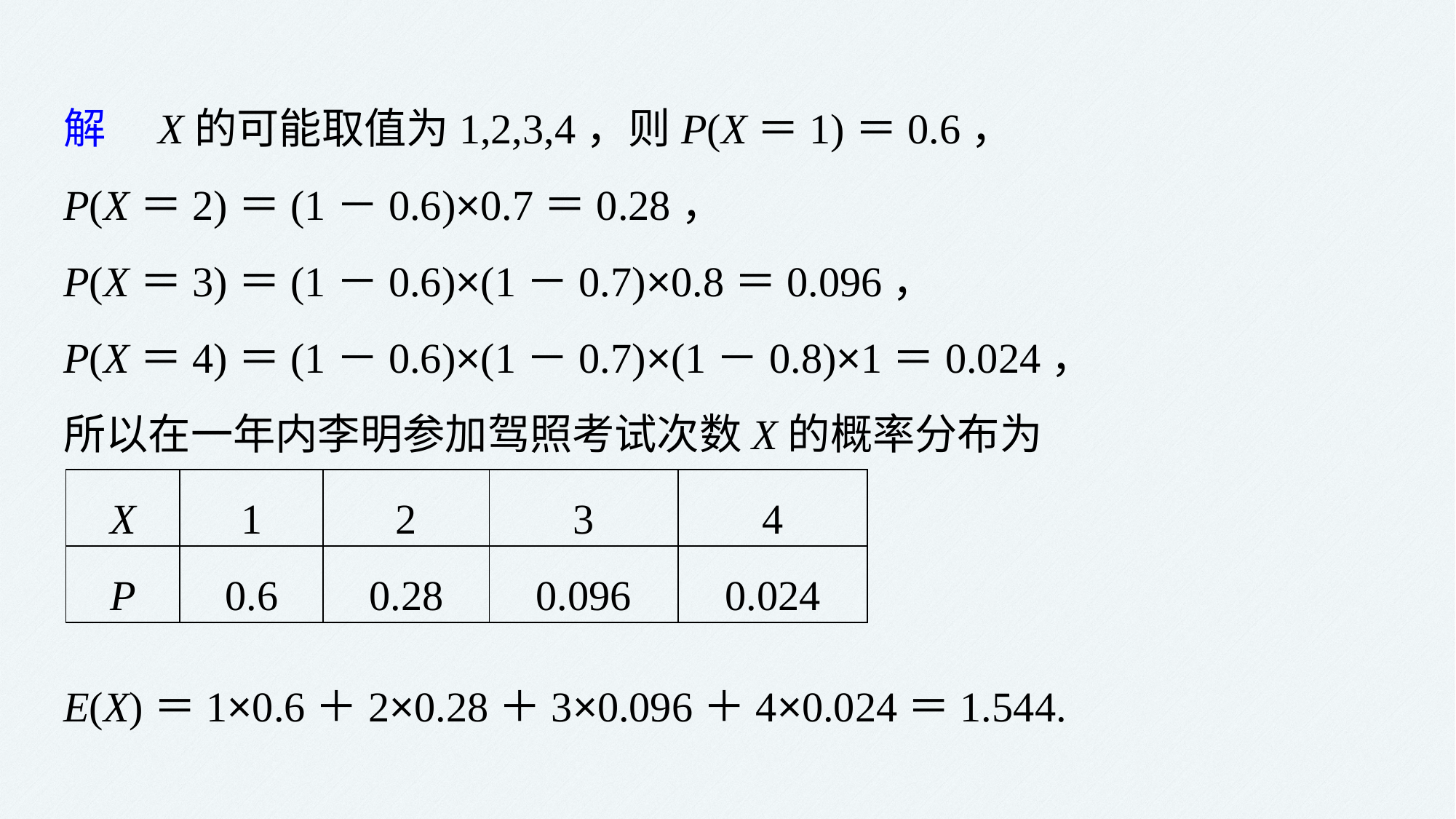

解　X的可能取值为1,2,3,4，则P(X＝1)＝0.6，
P(X＝2)＝(1－0.6)×0.7＝0.28，
P(X＝3)＝(1－0.6)×(1－0.7)×0.8＝0.096，
P(X＝4)＝(1－0.6)×(1－0.7)×(1－0.8)×1＝0.024，
所以在一年内李明参加驾照考试次数X的概率分布为
| X | 1 | 2 | 3 | 4 |
| --- | --- | --- | --- | --- |
| P | 0.6 | 0.28 | 0.096 | 0.024 |
E(X)＝1×0.6＋2×0.28＋3×0.096＋4×0.024＝1.544.